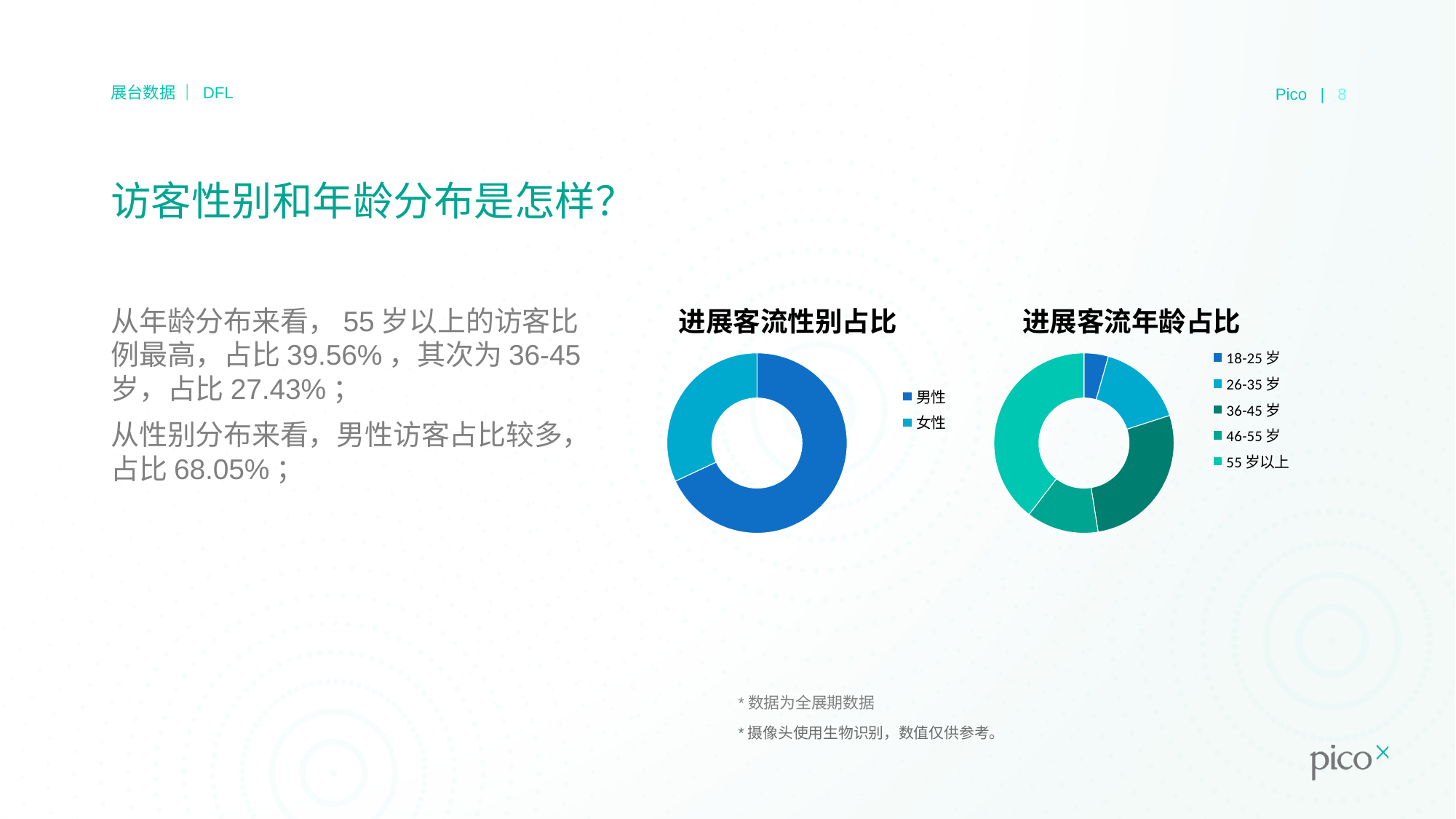

Pico   |
8
展台数据 ｜ DFL
# 访客性别和年龄分布是怎样？

### Chart: 进展客流性别占比

| Category | count |
|---|---|
| 男性 | 22328.0 |
| 女性 | 10484.0 |

### Chart: 进展客流年龄占比

| Category | count |
|---|---|
| 18-25岁 | 1437.0 |
| 26-35岁 | 5143.0 |
| 36-45岁 | 9001.0 |
| 46-55岁 | 4252.0 |
| 55岁以上 | 12979.0 |
从年龄分布来看，55岁以上的访客比例最高，占比39.56%，其次为36-45岁，占比27.43%；
从性别分布来看，男性访客占比较多，占比68.05%；
*数据为全展期数据
*摄像头使用生物识别，数值仅供参考。